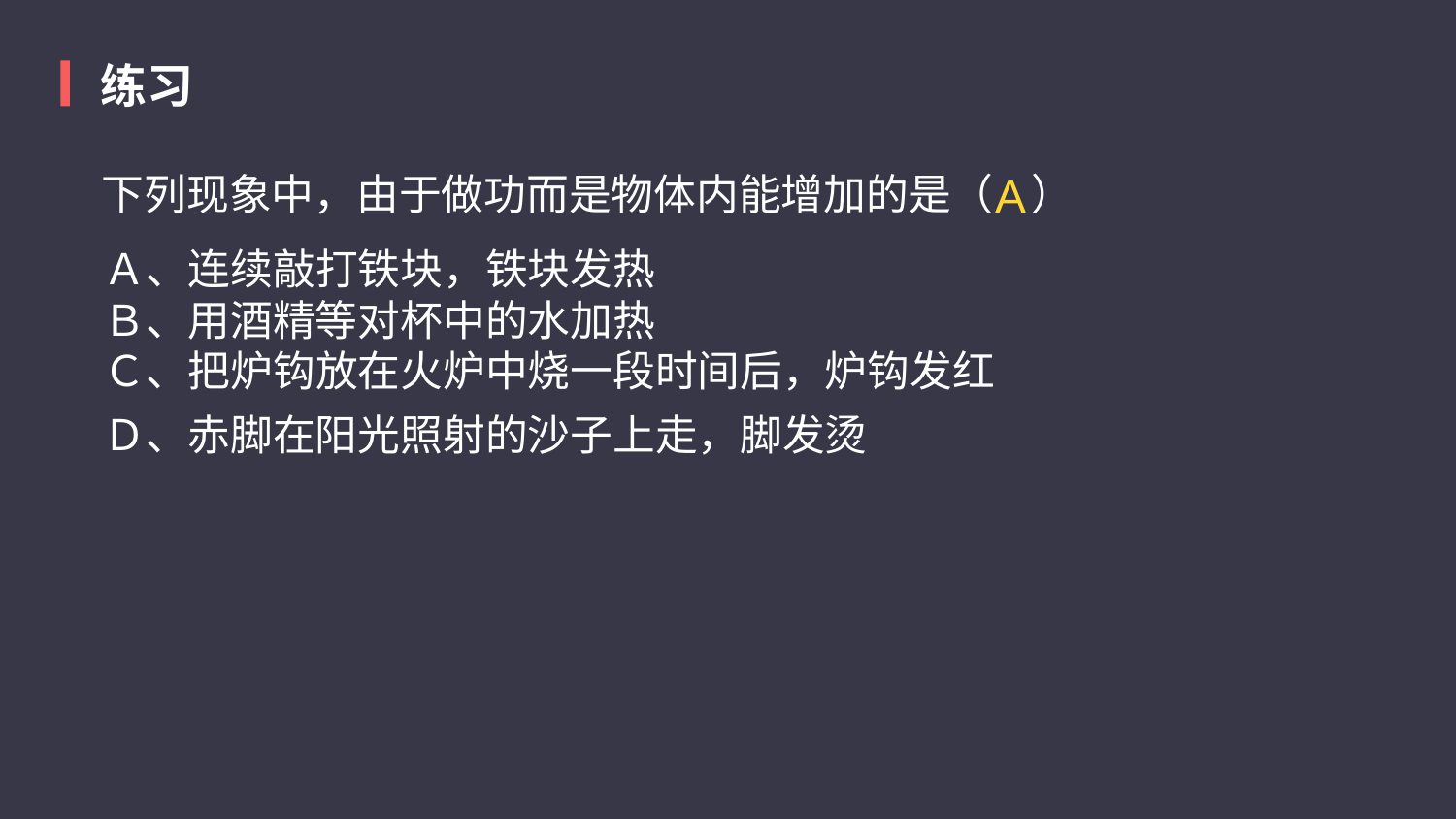

练习

A
下列现象中，由于做功而是物体内能增加的是（    ）
Ａ、连续敲打铁块，铁块发热
Ｂ、用酒精等对杯中的水加热
Ｃ、把炉钩放在火炉中烧一段时间后，炉钩发红
Ｄ、赤脚在阳光照射的沙子上走，脚发烫